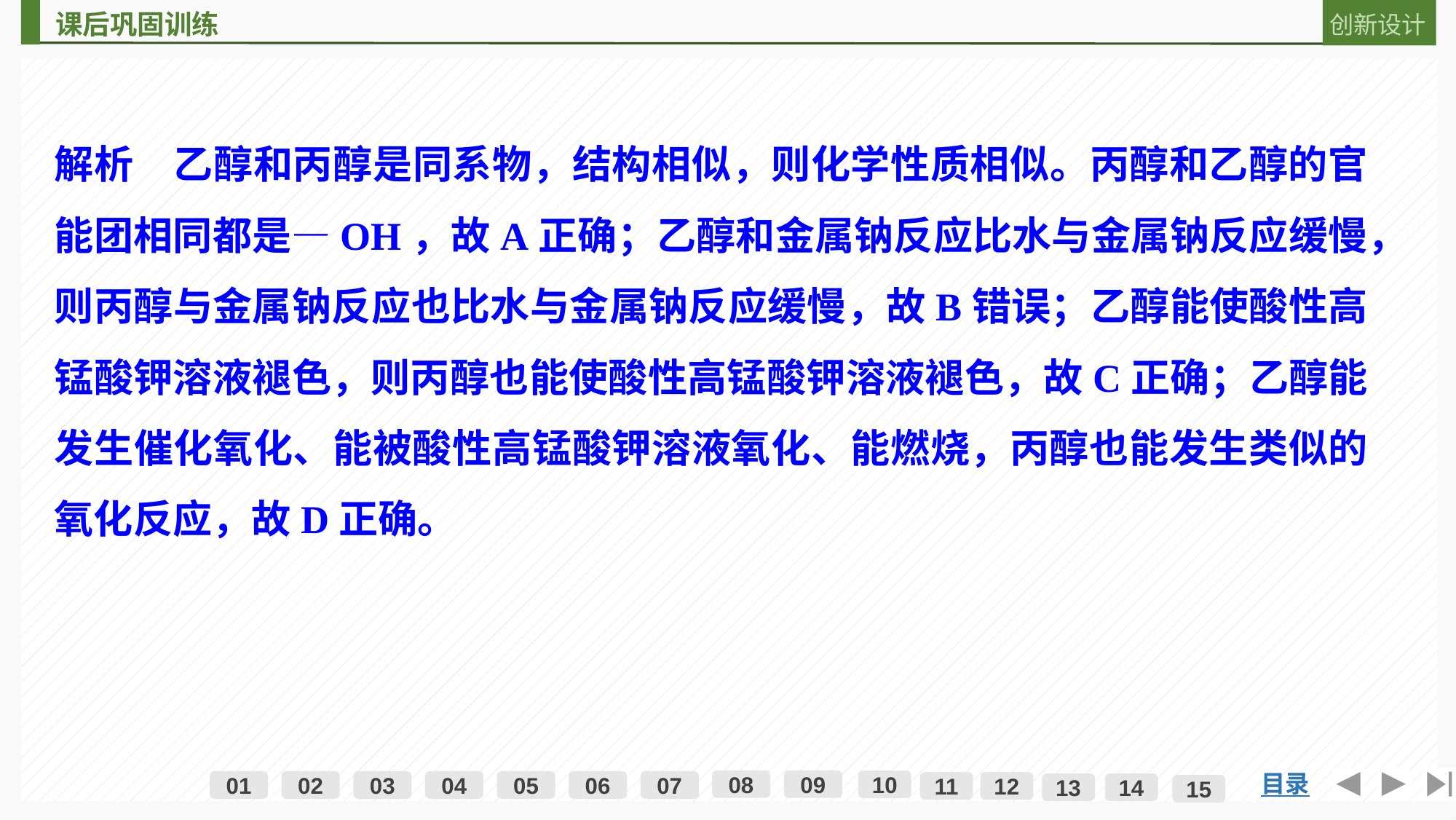

解析　乙醇和丙醇是同系物，结构相似，则化学性质相似。丙醇和乙醇的官能团相同都是—OH，故A正确；乙醇和金属钠反应比水与金属钠反应缓慢，则丙醇与金属钠反应也比水与金属钠反应缓慢，故B错误；乙醇能使酸性高锰酸钾溶液褪色，则丙醇也能使酸性高锰酸钾溶液褪色，故C正确；乙醇能发生催化氧化、能被酸性高锰酸钾溶液氧化、能燃烧，丙醇也能发生类似的氧化反应，故D正确。